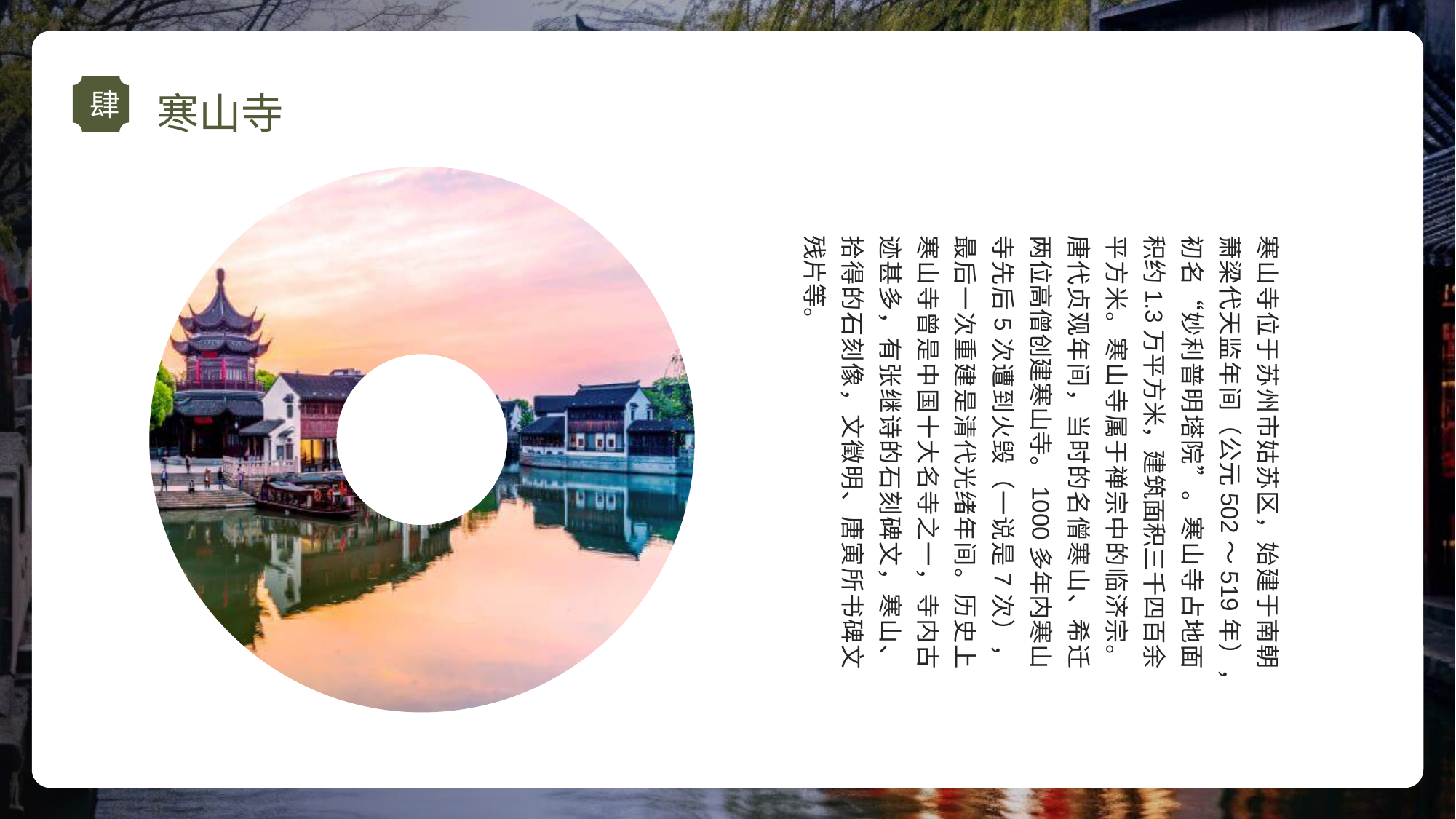

寒山寺
肆

寒山寺位于苏州市姑苏区，始建于南朝萧梁代天监年间（公元502～519年），初名“妙利普明塔院”。寒山寺占地面积约1.3万平方米，建筑面积三千四百余平方米。寒山寺属于禅宗中的临济宗。唐代贞观年间，当时的名僧寒山、希迁两位高僧创建寒山寺。1000多年内寒山寺先后5次遭到火毁（一说是7次），最后一次重建是清代光绪年间。历史上寒山寺曾是中国十大名寺之一，寺内古迹甚多，有张继诗的石刻碑文，寒山、拾得的石刻像，文徵明、唐寅所书碑文残片等。